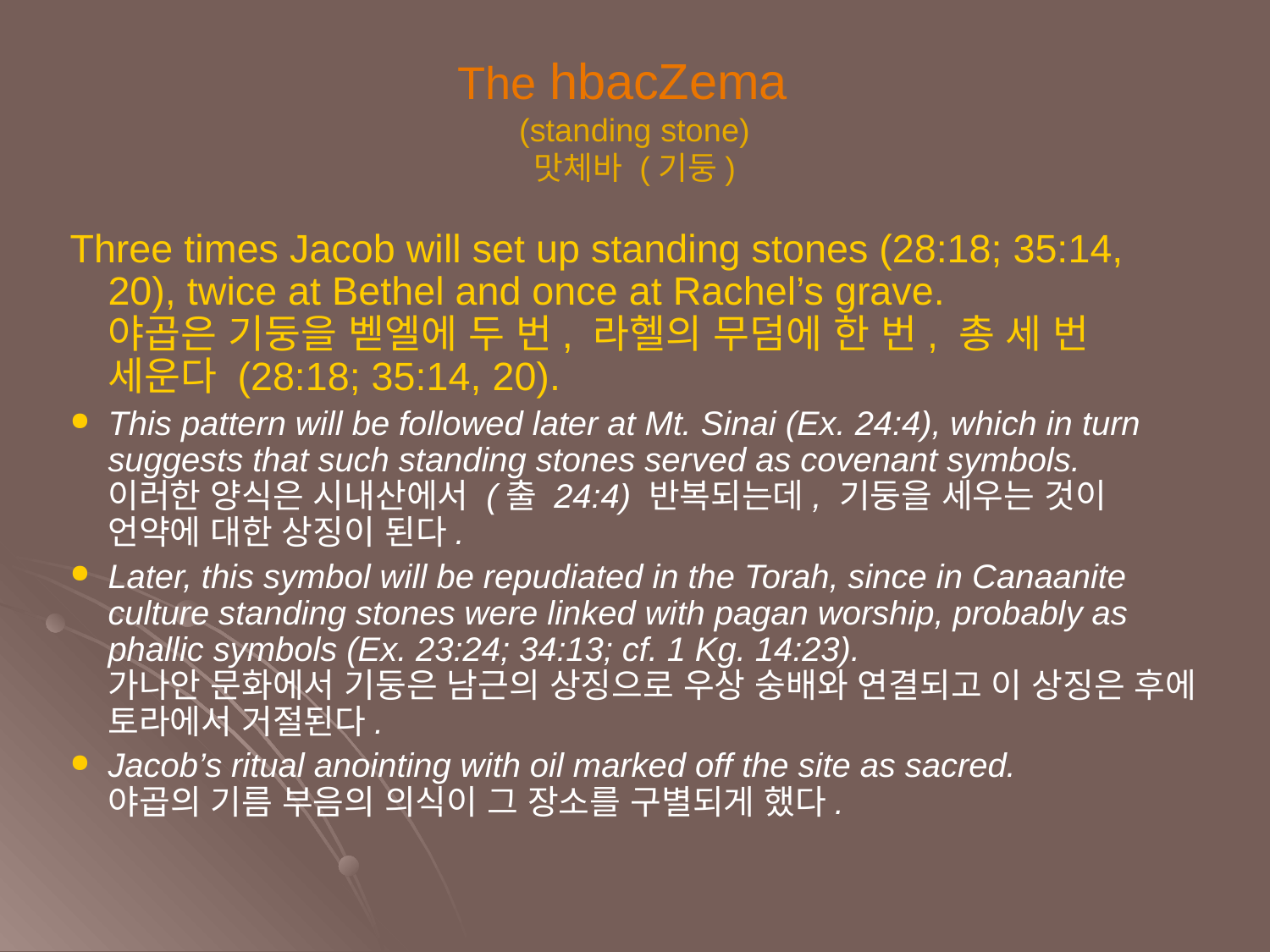

Three times Jacob will set up standing stones (28:18; 35:14, 20), twice at Bethel and once at Rachel’s grave.
야곱은 기둥을 벧엘에 두 번, 라헬의 무덤에 한 번, 총 세 번 세운다 (28:18; 35:14, 20).
This pattern will be followed later at Mt. Sinai (Ex. 24:4), which in turn suggests that such standing stones served as covenant symbols.
이러한 양식은 시내산에서 (출 24:4) 반복되는데, 기둥을 세우는 것이 언약에 대한 상징이 된다.
Later, this symbol will be repudiated in the Torah, since in Canaanite culture standing stones were linked with pagan worship, probably as phallic symbols (Ex. 23:24; 34:13; cf. 1 Kg. 14:23).
가나안 문화에서 기둥은 남근의 상징으로 우상 숭배와 연결되고 이 상징은 후에 토라에서 거절된다.
Jacob’s ritual anointing with oil marked off the site as sacred.
야곱의 기름 부음의 의식이 그 장소를 구별되게 했다.
The hbacZema
(standing stone)
맛체바 (기둥)